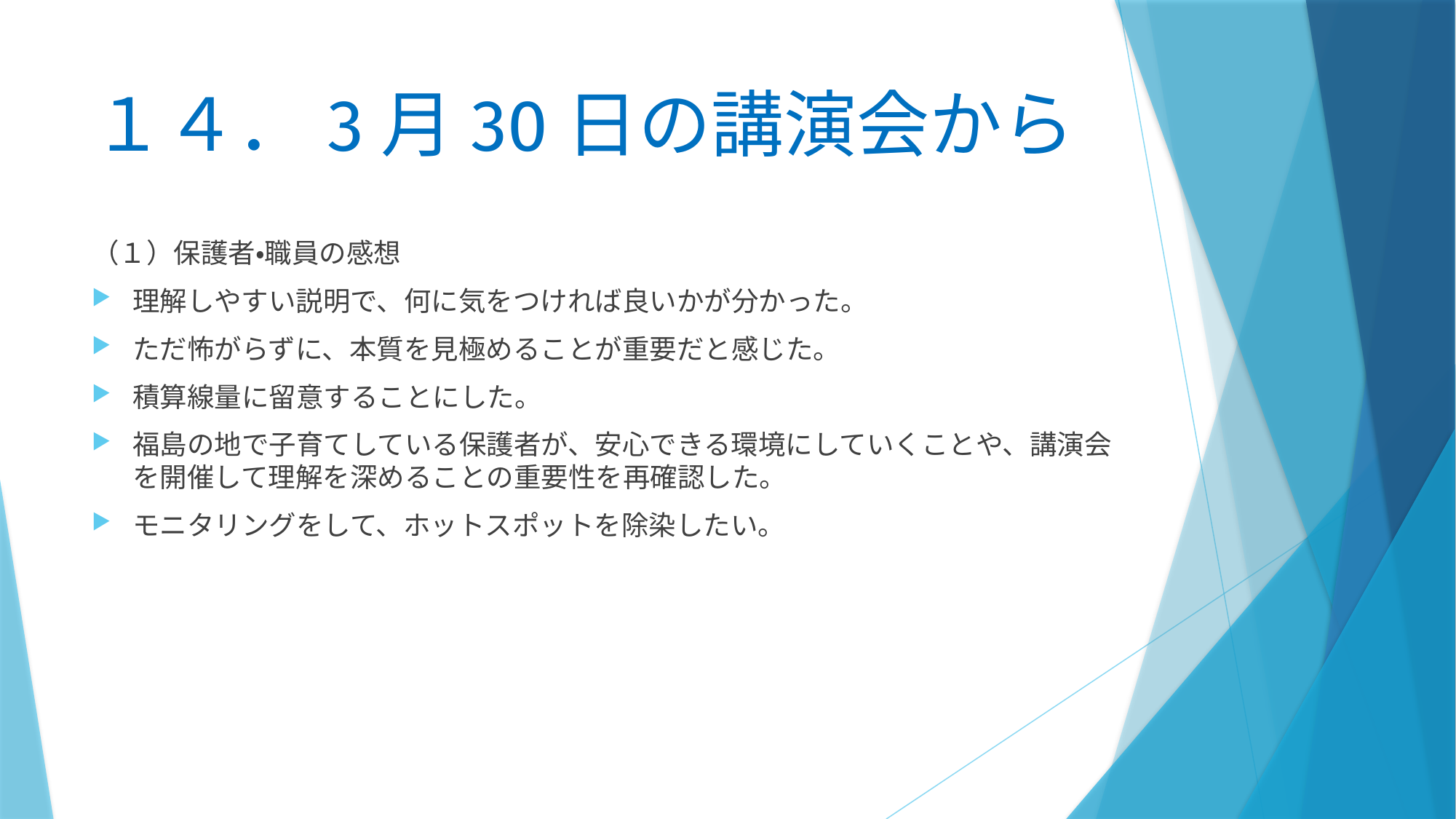

# １４．3月30日の講演会から
（１）保護者・職員の感想
理解しやすい説明で、何に気をつければ良いかが分かった。
ただ怖がらずに、本質を見極めることが重要だと感じた。
積算線量に留意することにした。
福島の地で子育てしている保護者が、安心できる環境にしていくことや、講演会を開催して理解を深めることの重要性を再確認した。
モニタリングをして、ホットスポットを除染したい。